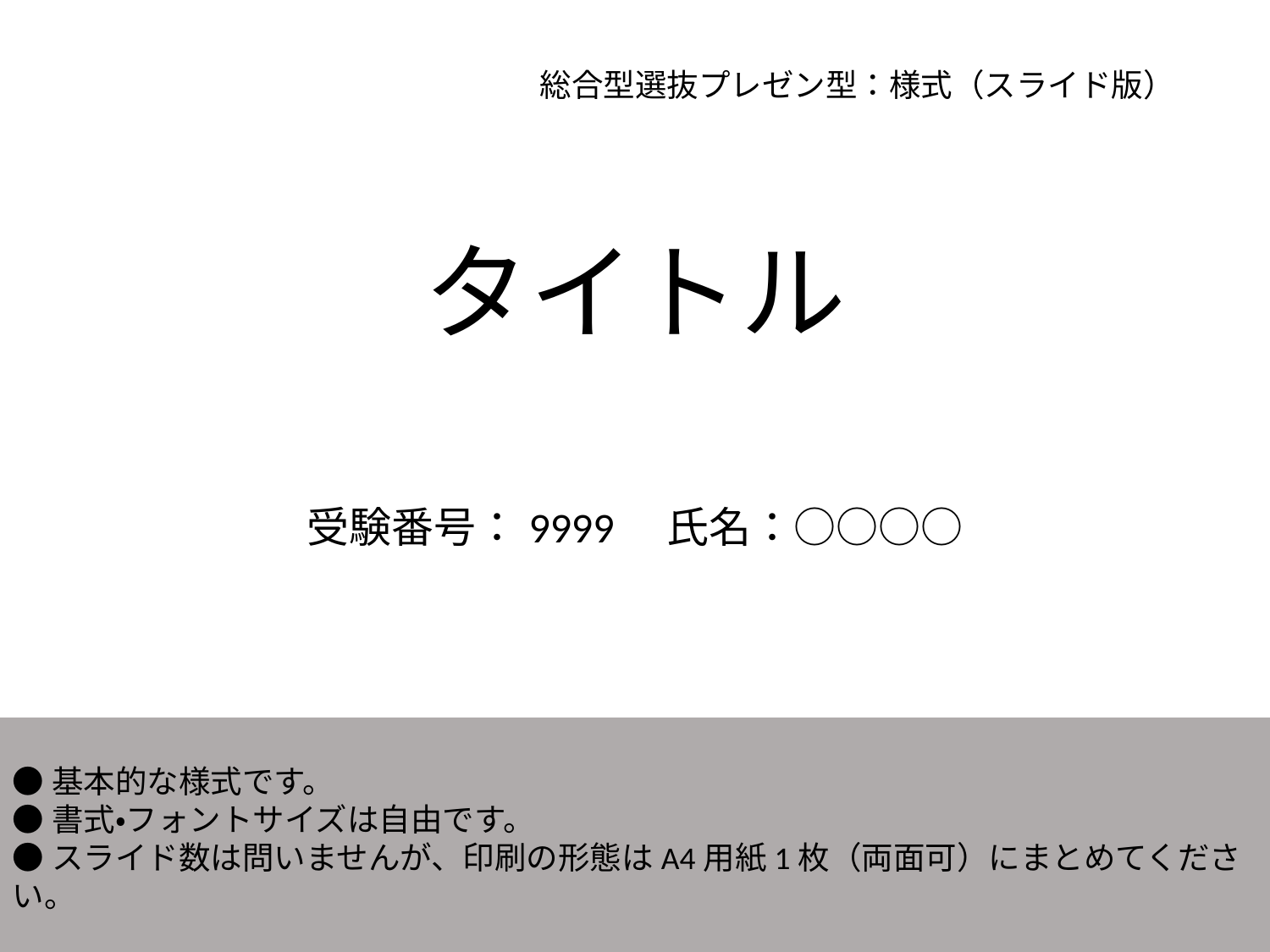

総合型選抜プレゼン型：様式（スライド版）
# タイトル
受験番号：9999　氏名：○○○○

●基本的な様式です。
●書式・フォントサイズは自由です。
●スライド数は問いませんが、印刷の形態はA4用紙1枚（両面可）にまとめてください。